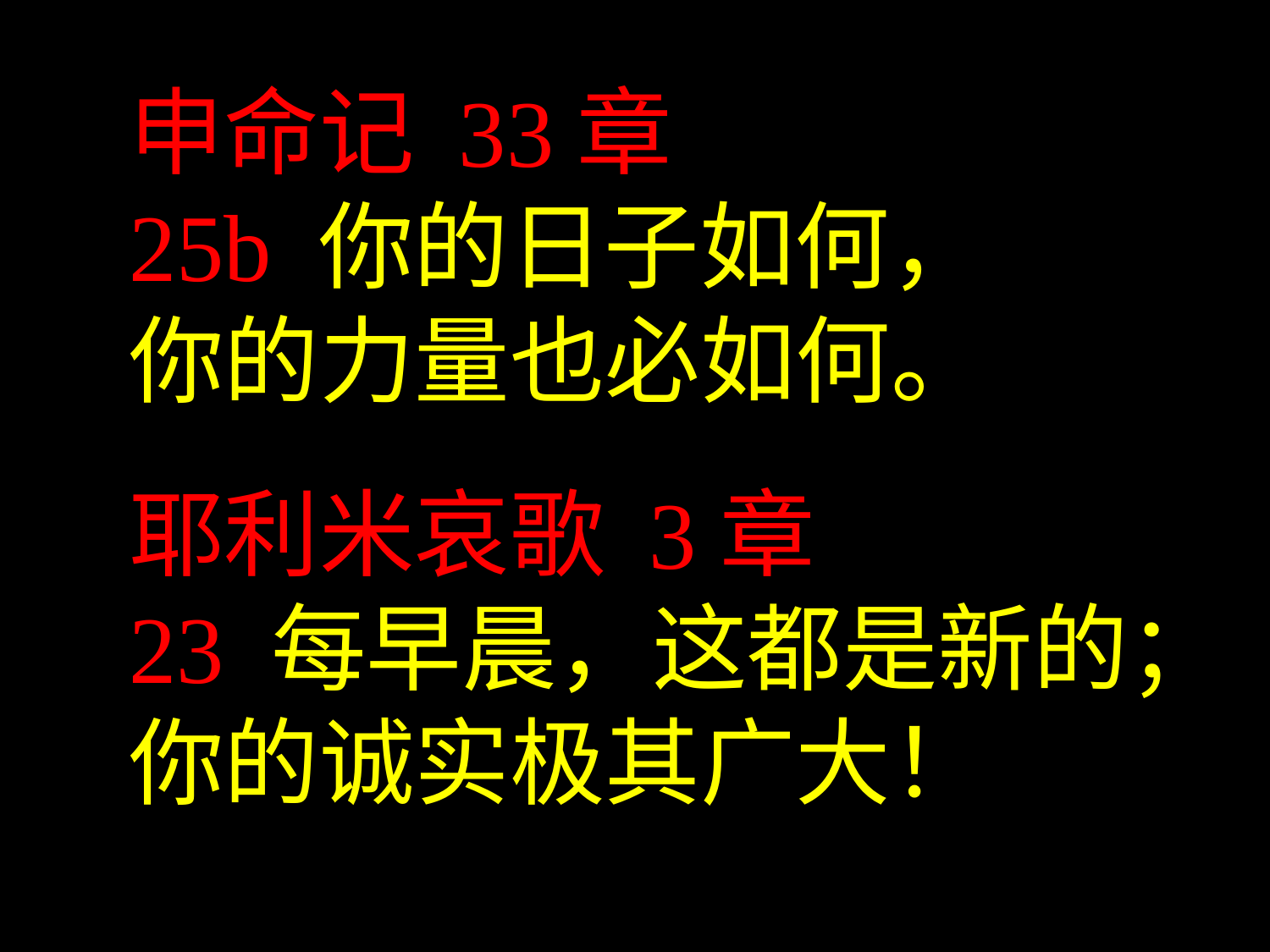

申命记 33章
25b 你的日子如何，
你的力量也必如何。

耶利米哀歌 3章
23 每早晨，这都是新的；
你的诚实极其广大！